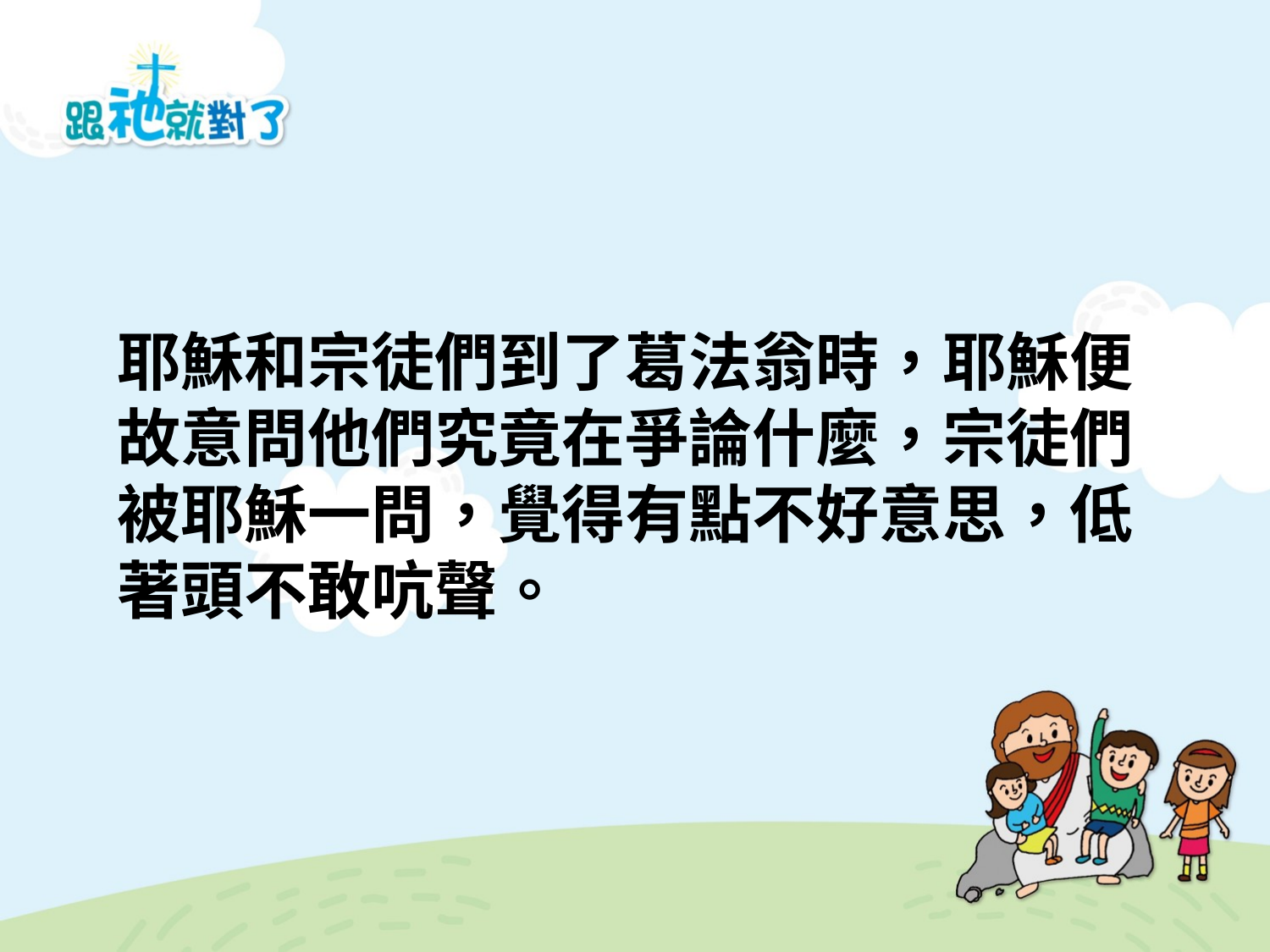

耶穌和宗徒們到了葛法翁時，耶穌便故意問他們究竟在爭論什麼，宗徒們被耶穌一問，覺得有點不好意思，低著頭不敢吭聲。